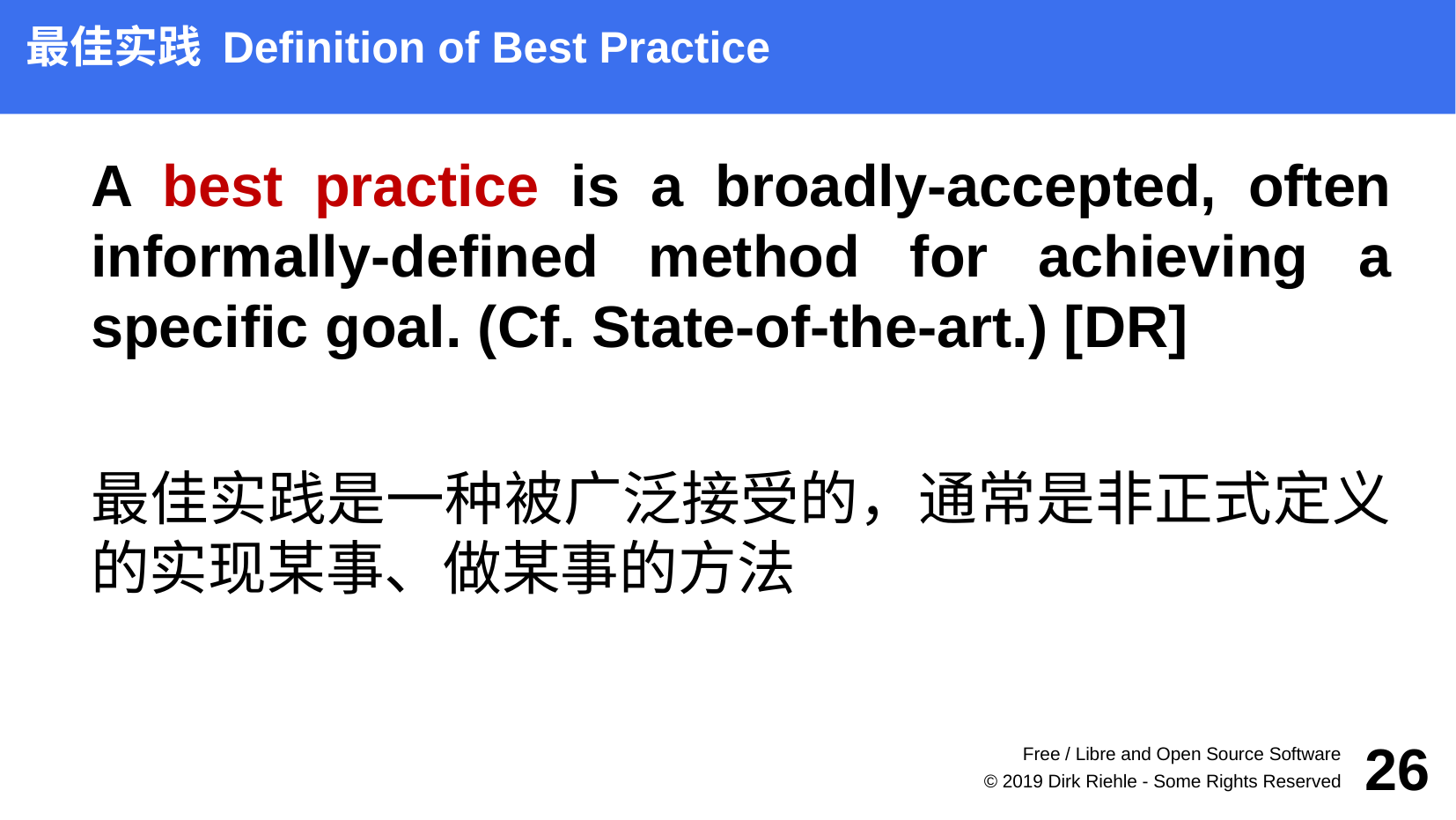

最佳实践 Definition of Best Practice
A best practice is a broadly-accepted, often informally-defined method for achieving a specific goal. (Cf. State-of-the-art.) [DR]

最佳实践是一种被广泛接受的，通常是非正式定义的实现某事、做某事的方法

Free / Libre and Open Source Software
26
© 2019 Dirk Riehle - Some Rights Reserved